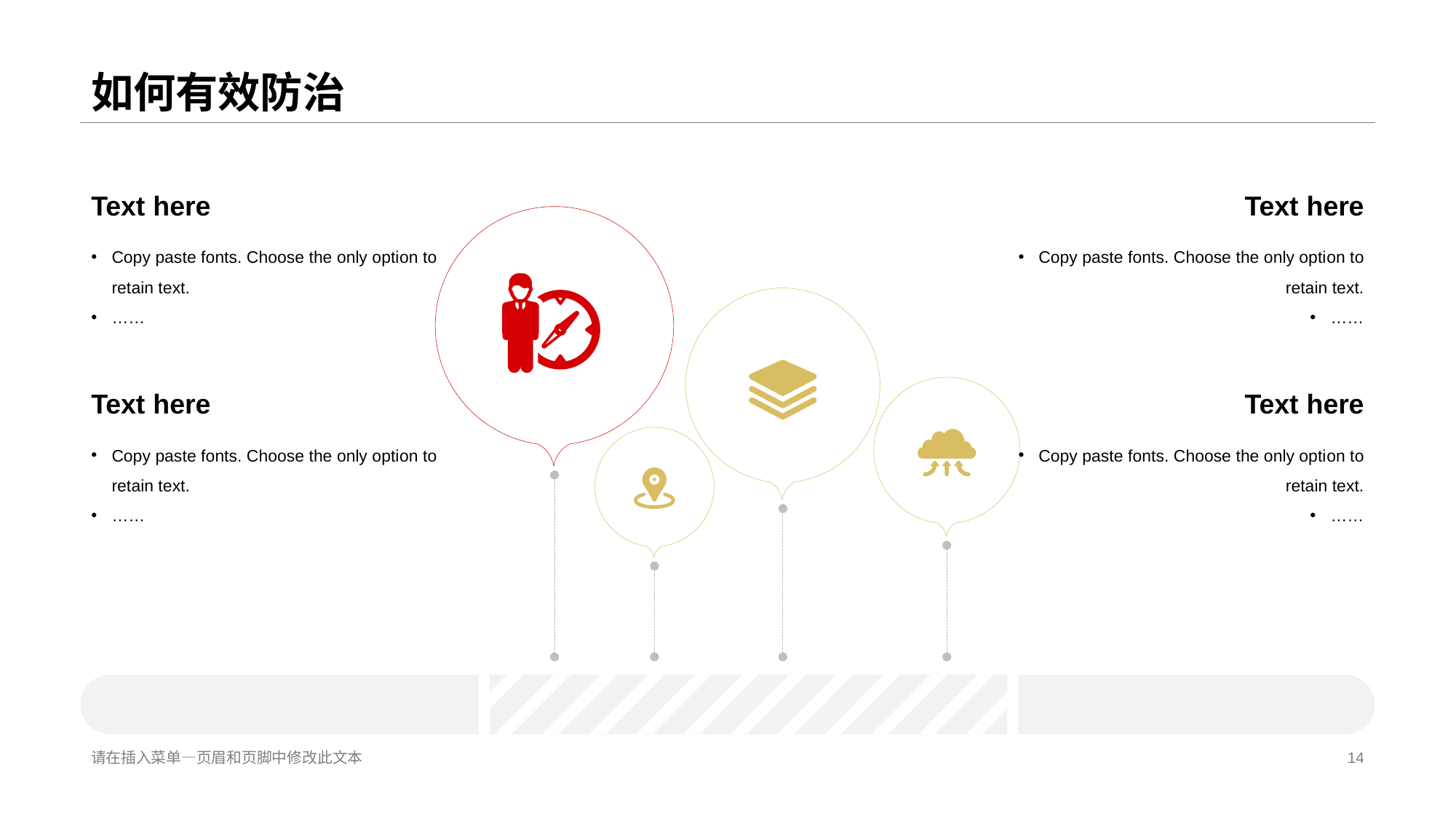

# 如何有效防治
Text  here
Copy paste fonts. Choose the only opti on to retain text.
……
Text  here
Copy paste fonts. Choose the only opti on to retain text.
……

Text  here
Copy paste fonts. Choose the only opti on to retain text.
……
Text  here
Copy paste fonts. Choose the only opti on to retain text.
……

请在插入菜单—页眉和页脚中修改此文本
14